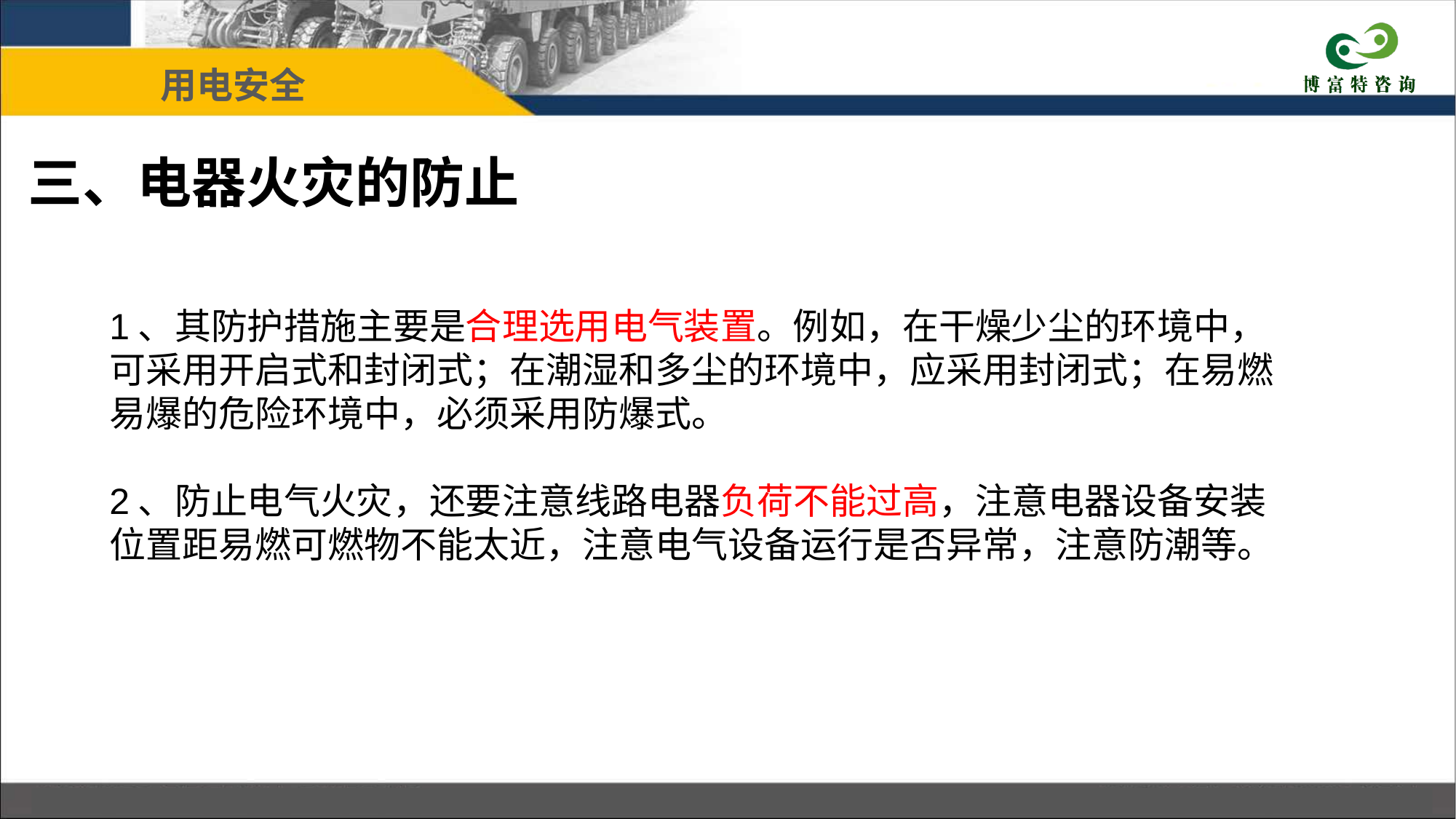

用电安全
三、电器火灾的防止
目   录
1、其防护措施主要是合理选用电气装置。例如，在干燥少尘的环境中，可采用开启式和封闭式；在潮湿和多尘的环境中，应采用封闭式；在易燃易爆的危险环境中，必须采用防爆式。

2、防止电气火灾，还要注意线路电器负荷不能过高，注意电器设备安装位置距易燃可燃物不能太近，注意电气设备运行是否异常，注意防潮等。